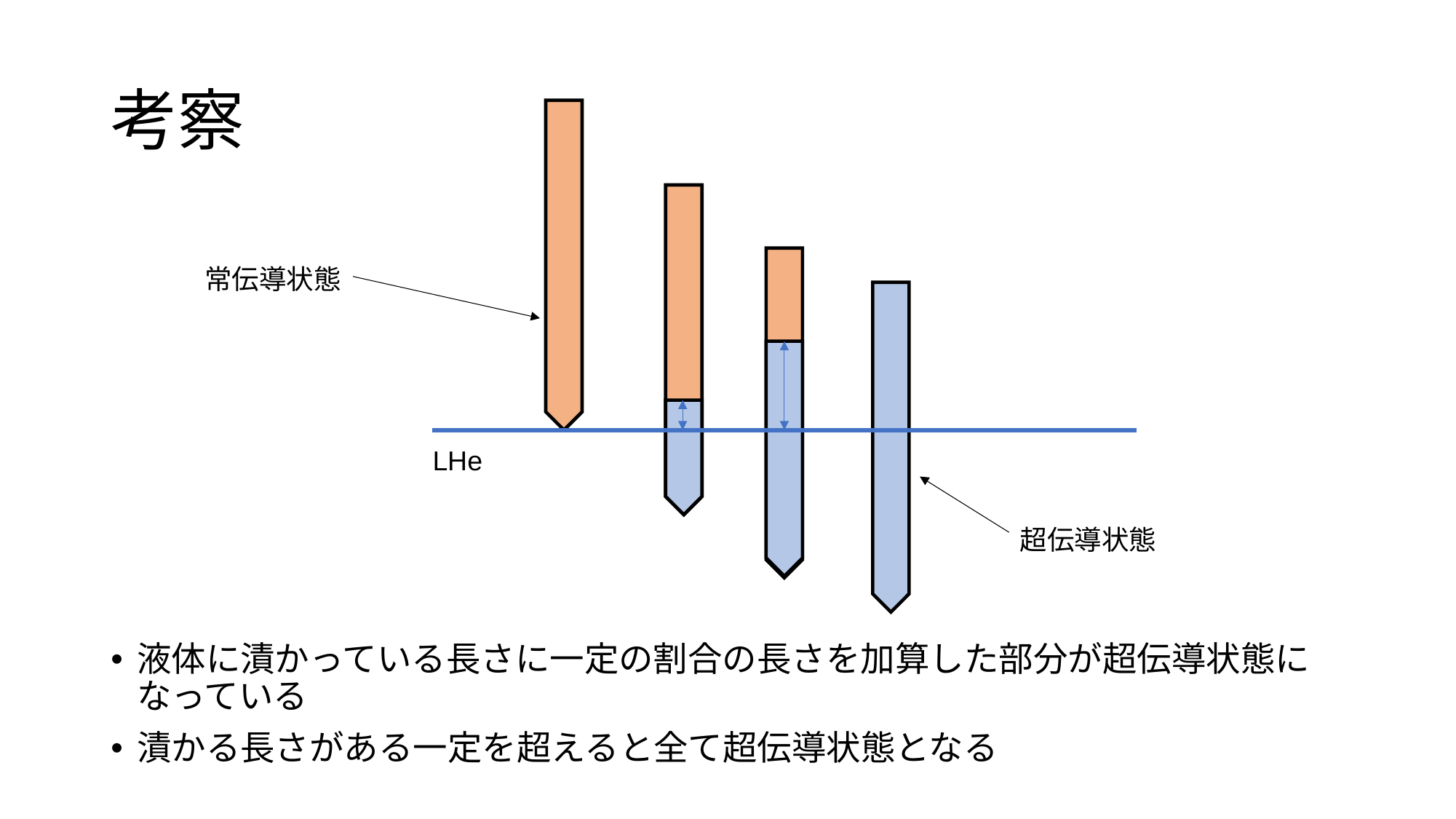

# 考察

LHe

常伝導状態
超伝導状態
液体に漬かっている長さに一定の割合の長さを加算した部分が超伝導状態になっている
漬かる長さがある一定を超えると全て超伝導状態となる